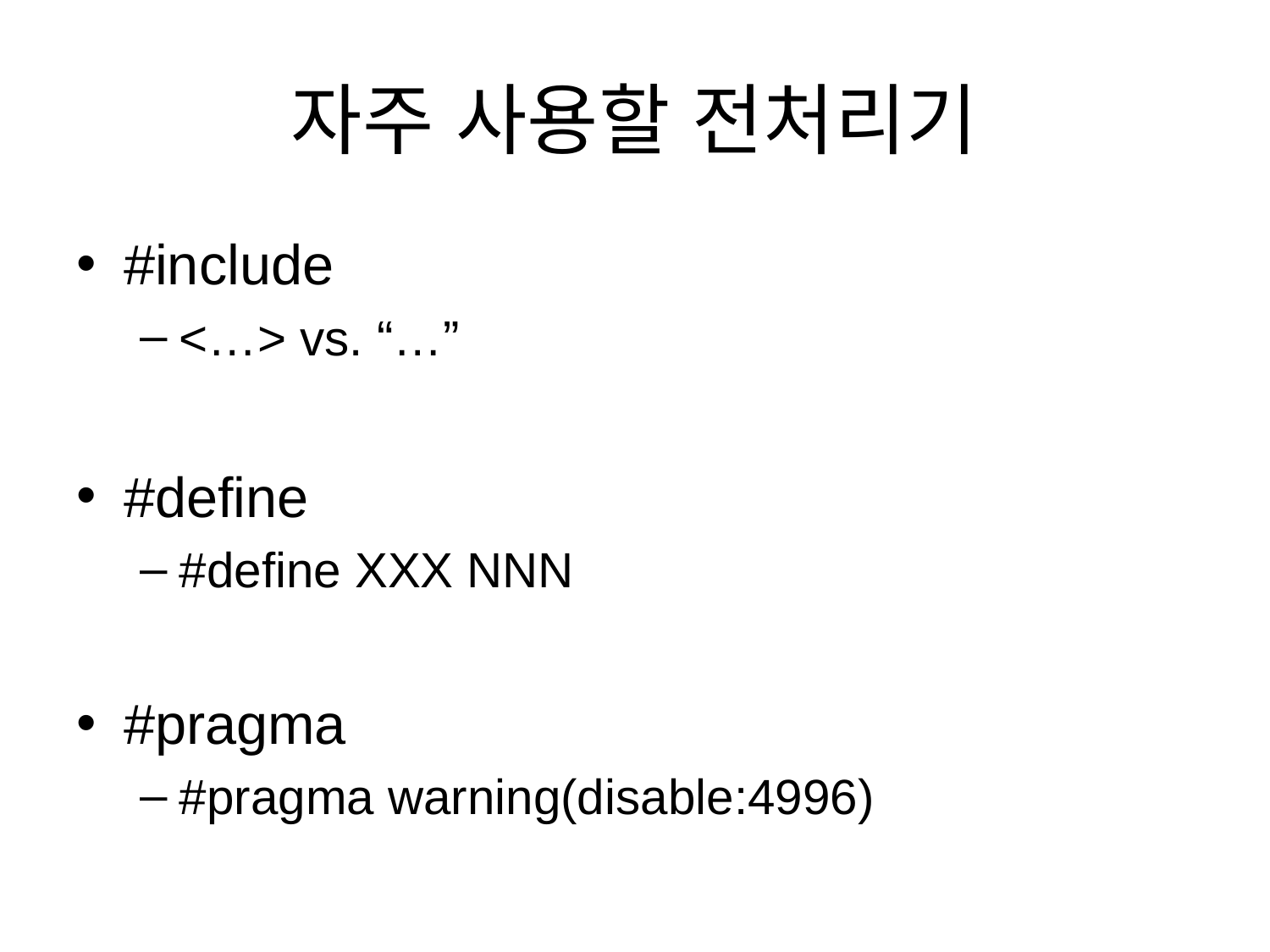

# 자주 사용할 전처리기
#include
<…> vs. “…”

#define
#define XXX NNN

#pragma
#pragma warning(disable:4996)